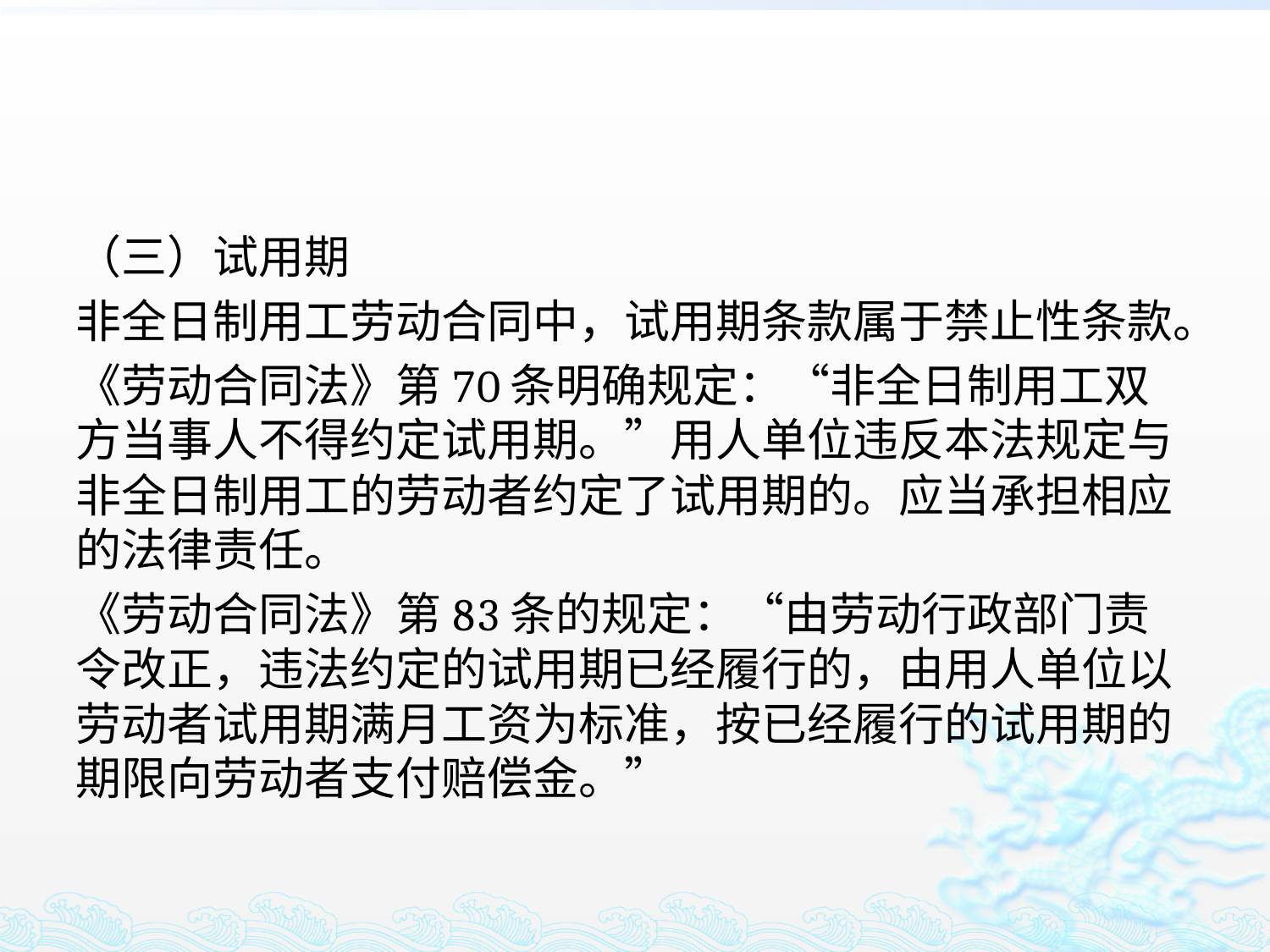

#
（三）试用期
非全日制用工劳动合同中，试用期条款属于禁止性条款。
《劳动合同法》第70条明确规定：“非全日制用工双方当事人不得约定试用期。”用人单位违反本法规定与非全日制用工的劳动者约定了试用期的。应当承担相应的法律责任。
《劳动合同法》第83条的规定：“由劳动行政部门责令改正，违法约定的试用期已经履行的，由用人单位以劳动者试用期满月工资为标准，按已经履行的试用期的期限向劳动者支付赔偿金。”